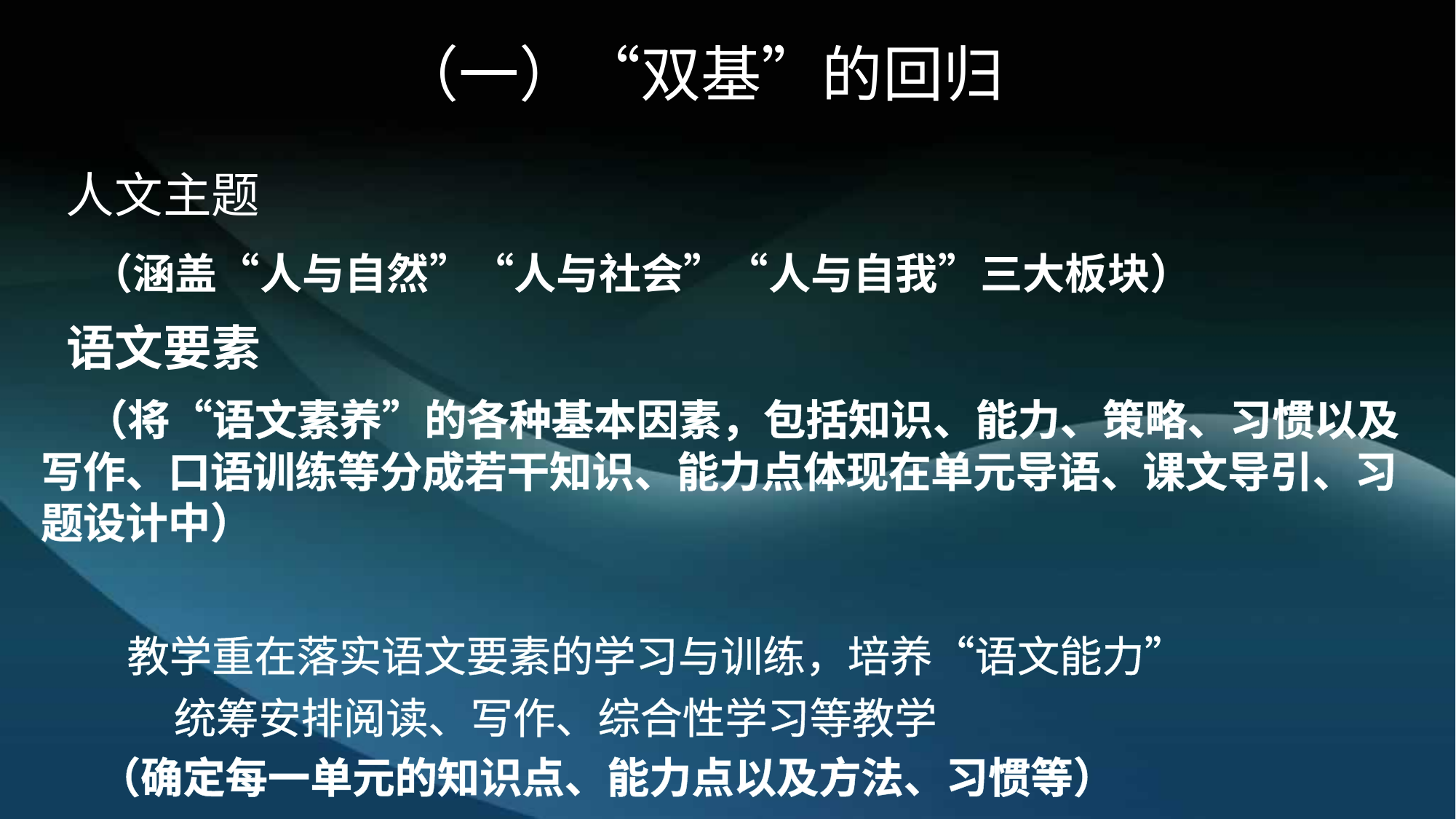

# （一）“双基”的回归

 人文主题
   （涵盖“人与自然”“人与社会”“人与自我”三大板块）
 语文要素
   （将“语文素养”的各种基本因素，包括知识、能力、策略、习惯以及写作、口语训练等分成若干知识、能力点体现在单元导语、课文导引、习题设计中）

      教学重在落实语文要素的学习与训练，培养“语文能力”
             统筹安排阅读、写作、综合性学习等教学
     （确定每一单元的知识点、能力点以及方法、习惯等）